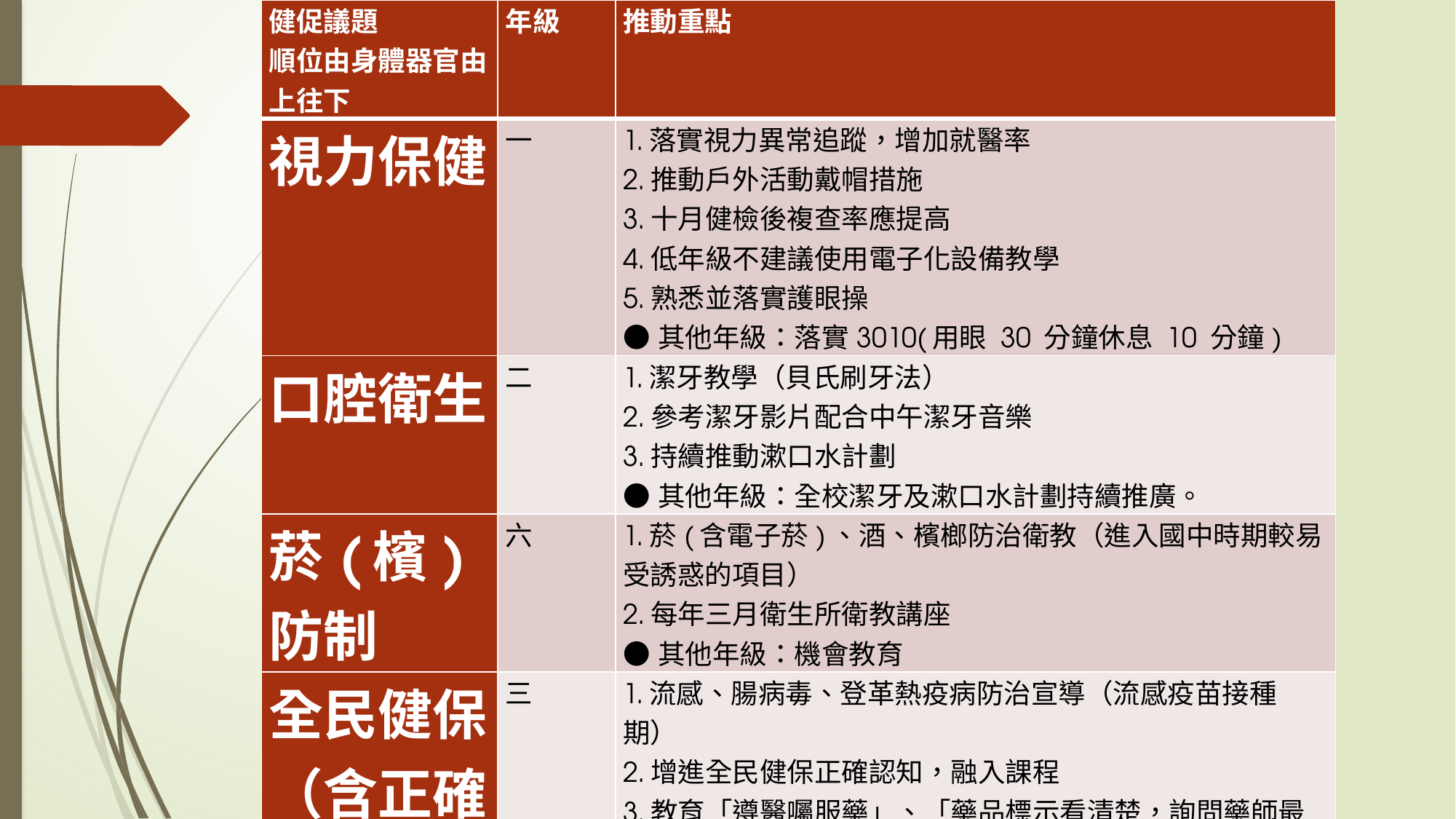

| 健促議題 順位由身體器官由上往下 | 年級 | 推動重點 |
| --- | --- | --- |
| 視力保健 | 一 | 1.落實視力異常追蹤，增加就醫率 2.推動戶外活動戴帽措施 3.十月健檢後複查率應提高 4.低年級不建議使用電子化設備教學 5.熟悉並落實護眼操 ●其他年級：落實3010(用眼 30 分鐘休息 10 分鐘) |
| 口腔衛生 | 二 | 1.潔牙教學（貝氏刷牙法） 2.參考潔牙影片配合中午潔牙音樂 3.持續推動漱口水計劃 ●其他年級：全校潔牙及漱口水計劃持續推廣。 |
| 菸(檳)防制 | 六 | 1.菸(含電子菸)、酒、檳榔防治衛教（進入國中時期較易受誘惑的項目） 2.每年三月衛生所衛教講座 ●其他年級：機會教育 |
| 全民健保（含正確用藥） | 三 | 1.流感、腸病毒、登革熱疫病防治宣導（流感疫苗接種期） 2.增進全民健保正確認知，融入課程 3.教育「遵醫囑服藥」、「藥品標示看清楚，詢問藥師最安全」、「藥品分級」 ●其他年級：機會教育 |